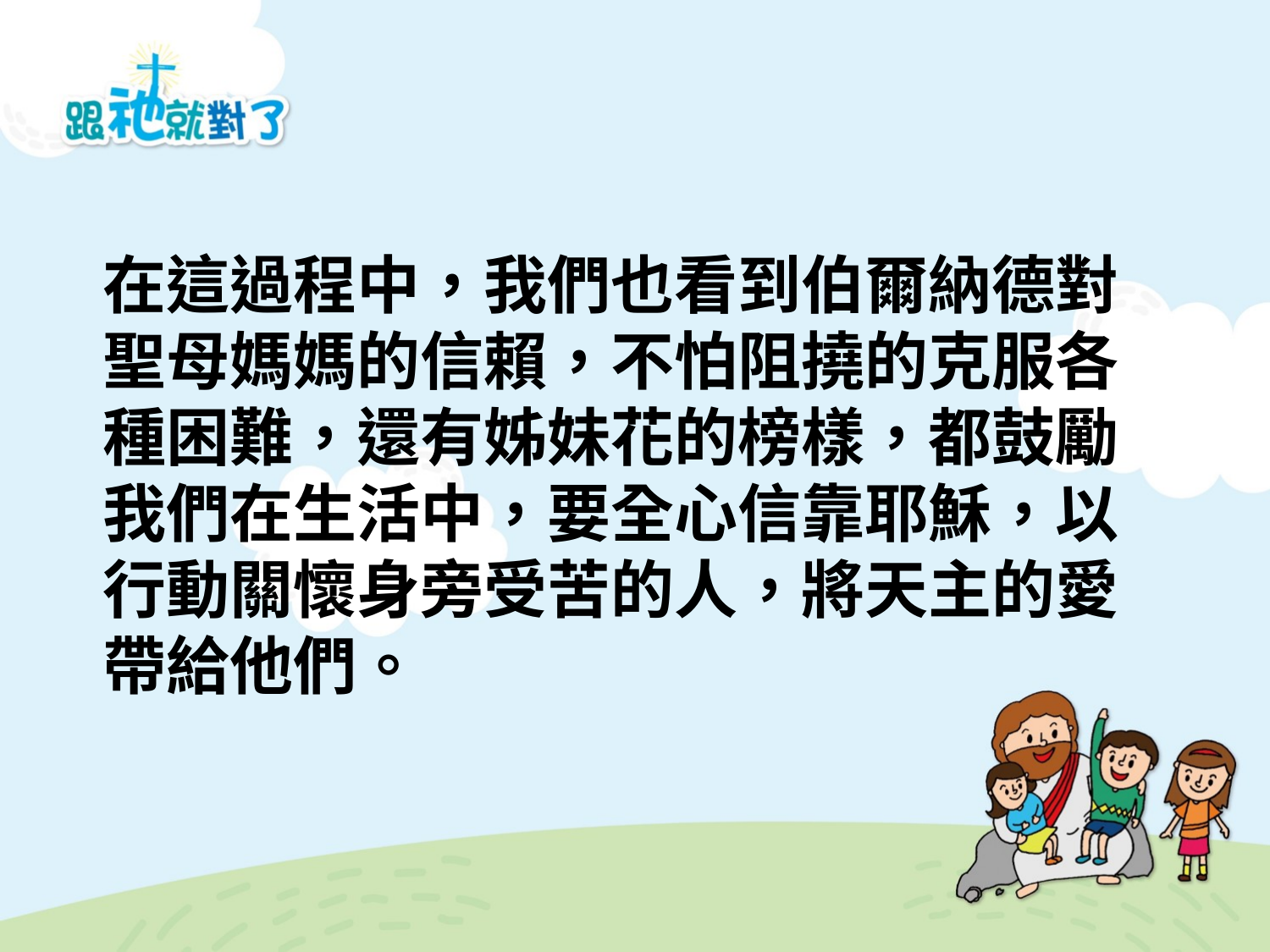

在這過程中，我們也看到伯爾納德對聖母媽媽的信賴，不怕阻撓的克服各種困難，還有姊妹花的榜樣，都鼓勵我們在生活中，要全心信靠耶穌，以行動關懷身旁受苦的人，將天主的愛帶給他們。